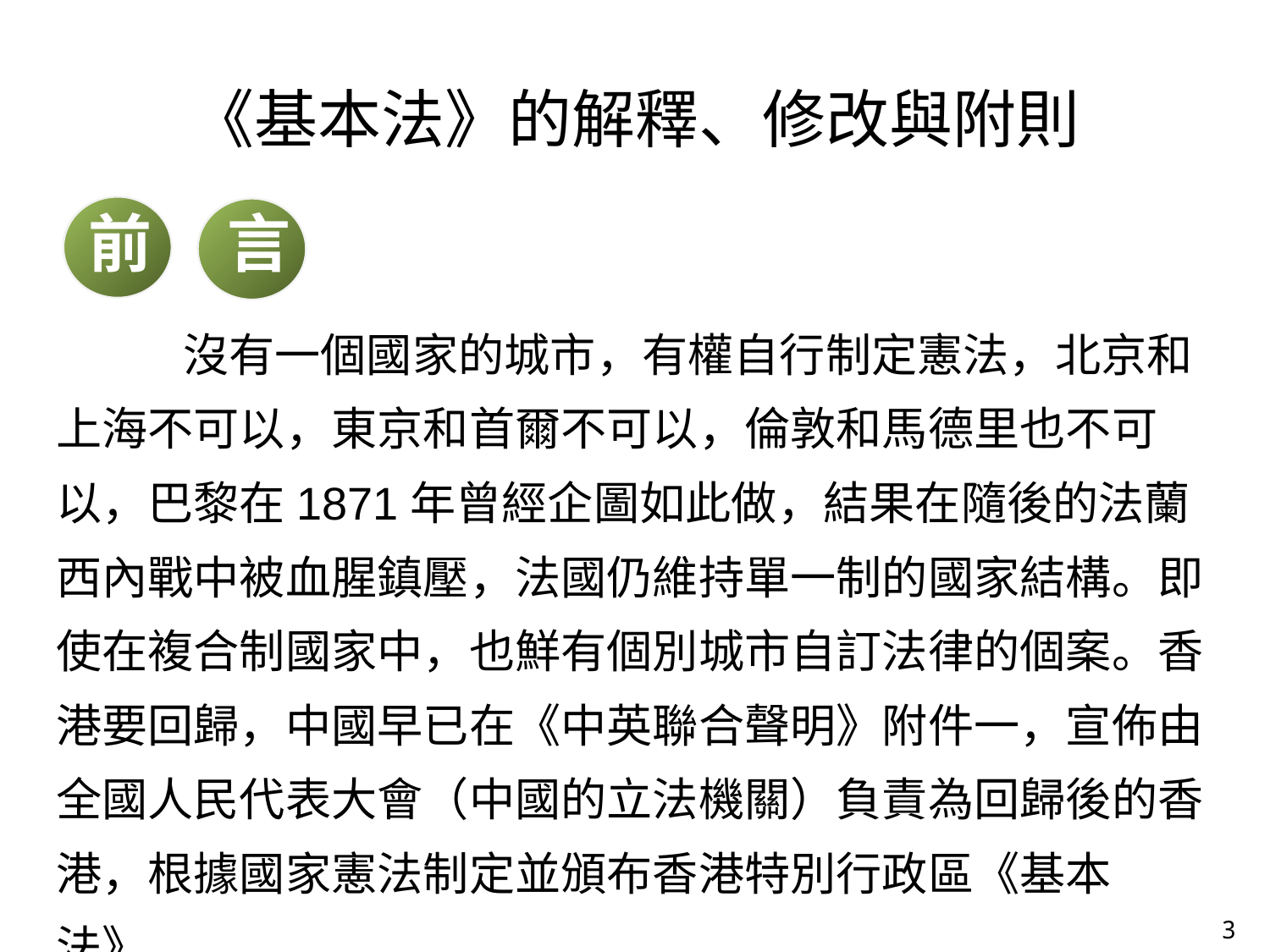

# 《基本法》的解釋、修改與附則

	沒有一個國家的城市，有權自行制定憲法，北京和上海不可以，東京和首爾不可以，倫敦和馬德里也不可以，巴黎在1871年曾經企圖如此做，結果在隨後的法蘭西內戰中被血腥鎮壓，法國仍維持單一制的國家結構。即使在複合制國家中，也鮮有個別城市自訂法律的個案。香港要回歸，中國早已在《中英聯合聲明》附件一，宣佈由全國人民代表大會（中國的立法機關）負責為回歸後的香港，根據國家憲法制定並頒布香港特別行政區《基本法》。

前

言

3